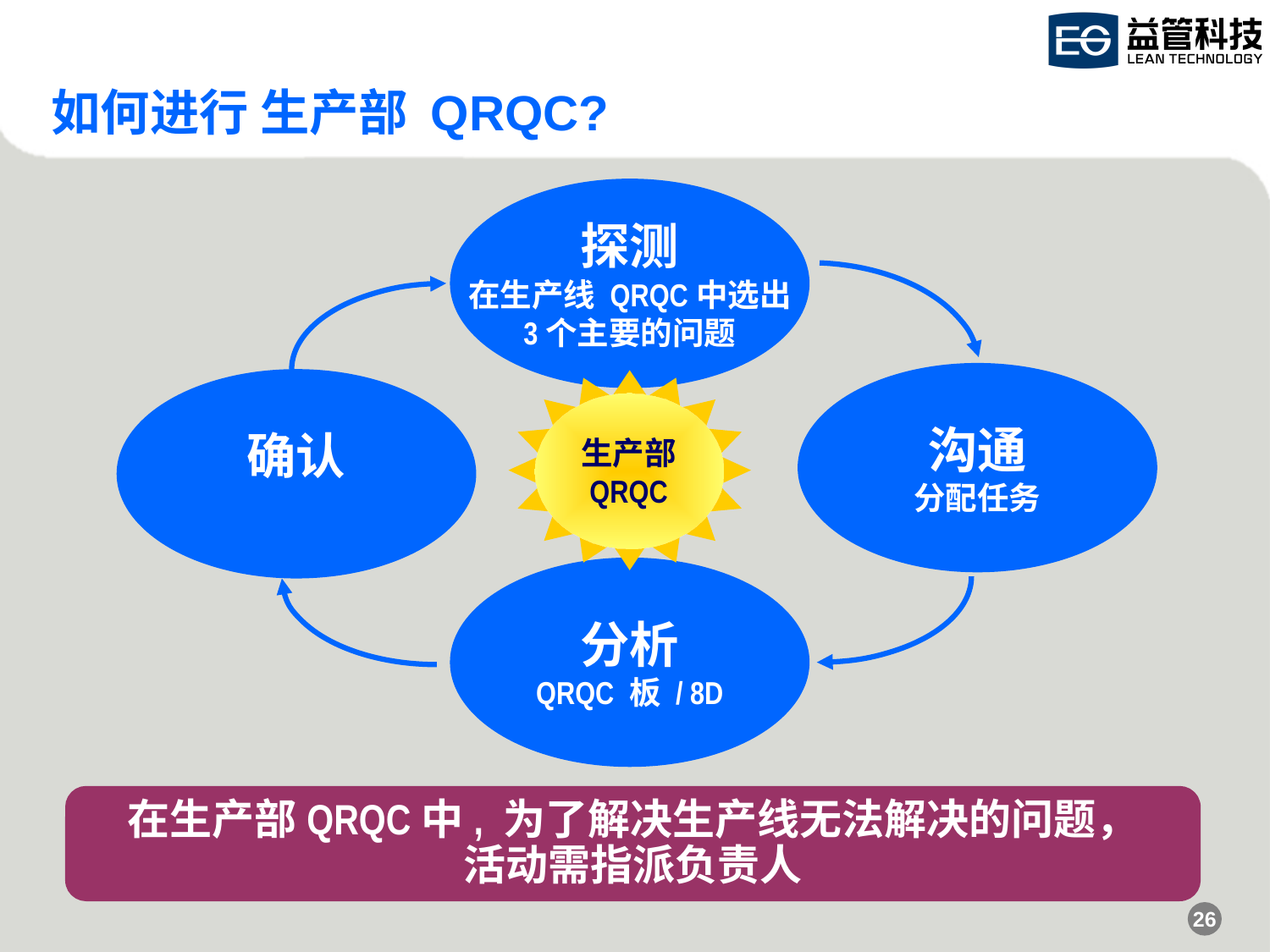

如何进行 生产部 QRQC?
探测
在生产线 QRQC中选出
3个主要的问题

沟通
分配任务
确认

生产部
QRQC
分析
QRQC 板 / 8D

在生产部QRQC中, 为了解决生产线无法解决的问题，
活动需指派负责人